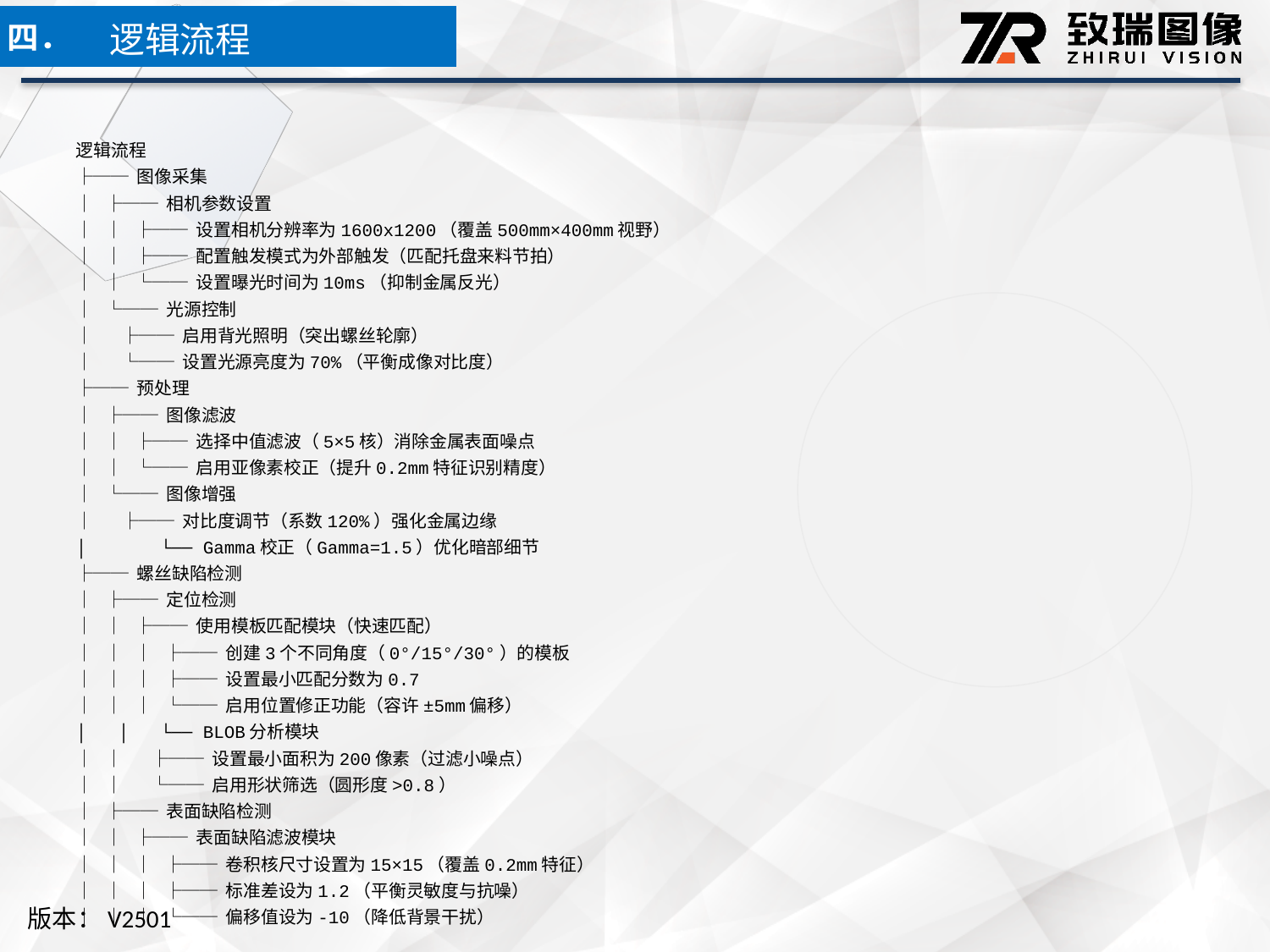

逻辑流程
四．

逻辑流程
├── 图像采集
│   ├── 相机参数设置
│   │   ├── 设置相机分辨率为1600x1200（覆盖500mm×400mm视野）
│   │   ├── 配置触发模式为外部触发（匹配托盘来料节拍）
│   │   └── 设置曝光时间为10ms（抑制金属反光）
│   └── 光源控制
│       ├── 启用背光照明（突出螺丝轮廓）
│       └── 设置光源亮度为70%（平衡成像对比度）
├── 预处理
│   ├── 图像滤波
│   │   ├── 选择中值滤波（5×5核）消除金属表面噪点
│   │   └── 启用亚像素校正（提升0.2mm特征识别精度）
│   └── 图像增强
│       ├── 对比度调节（系数120%）强化金属边缘
│       └── Gamma校正（Gamma=1.5）优化暗部细节
├── 螺丝缺陷检测
│   ├── 定位检测
│   │   ├── 使用模板匹配模块（快速匹配）
│   │   │   ├── 创建3个不同角度（0°/15°/30°）的模板
│   │   │   ├── 设置最小匹配分数为0.7
│   │   │   └── 启用位置修正功能（容许±5mm偏移）
│   │   └── BLOB分析模块
│   │       ├── 设置最小面积为200像素（过滤小噪点）
│   │       └── 启用形状筛选（圆形度>0.8）
│   ├── 表面缺陷检测
│   │   ├── 表面缺陷滤波模块
│   │   │   ├── 卷积核尺寸设置为15×15（覆盖0.2mm特征）
│   │   │   ├── 标准差设为1.2（平衡灵敏度与抗噪）
│   │   │   └── 偏移值设为-10（降低背景干扰）